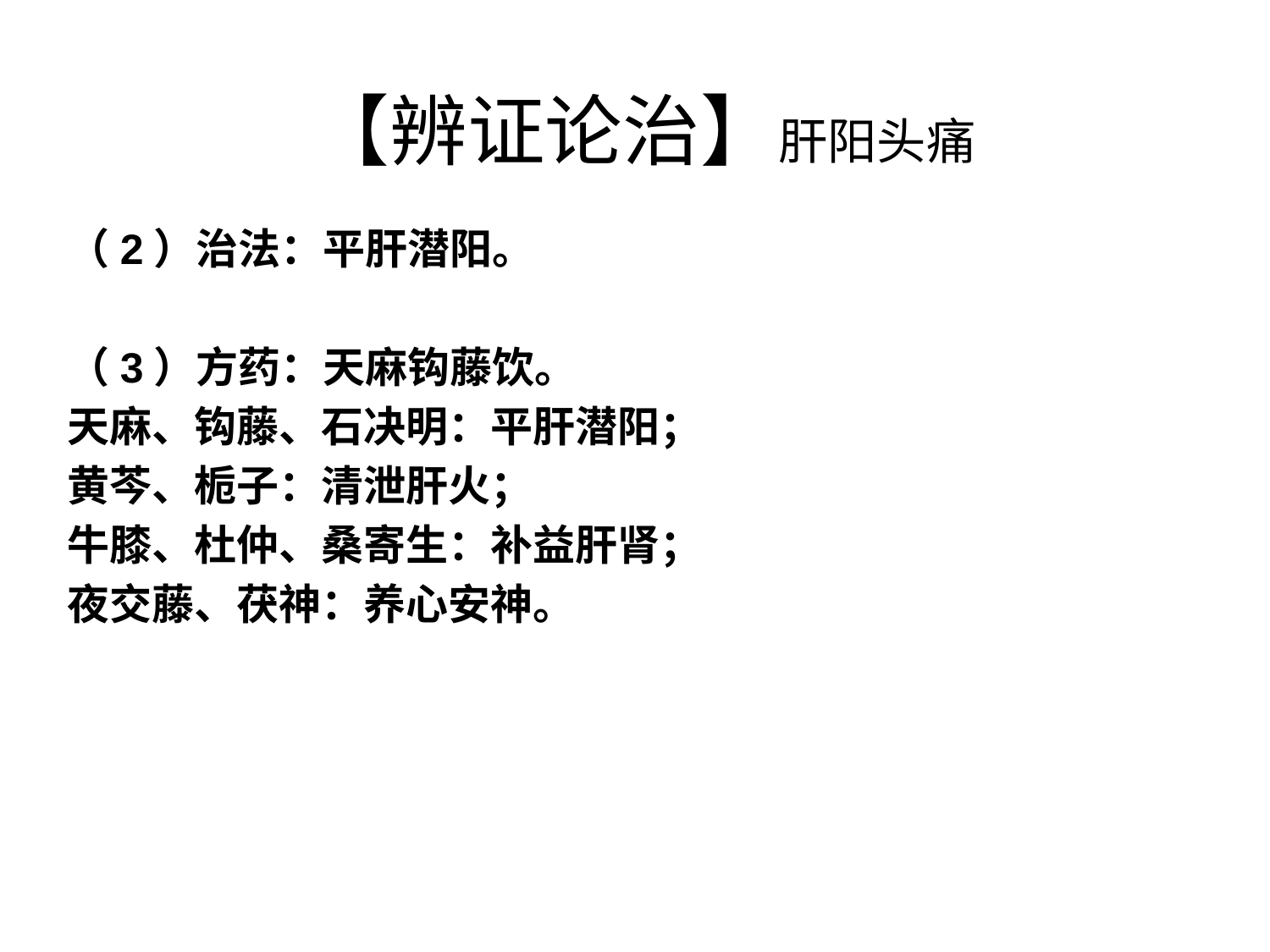

# 【辨证论治】肝阳头痛
（2）治法：平肝潜阳。

（3）方药：天麻钩藤饮。
天麻、钩藤、石决明：平肝潜阳；
黄芩、栀子：清泄肝火；
牛膝、杜仲、桑寄生：补益肝肾；
夜交藤、茯神：养心安神。